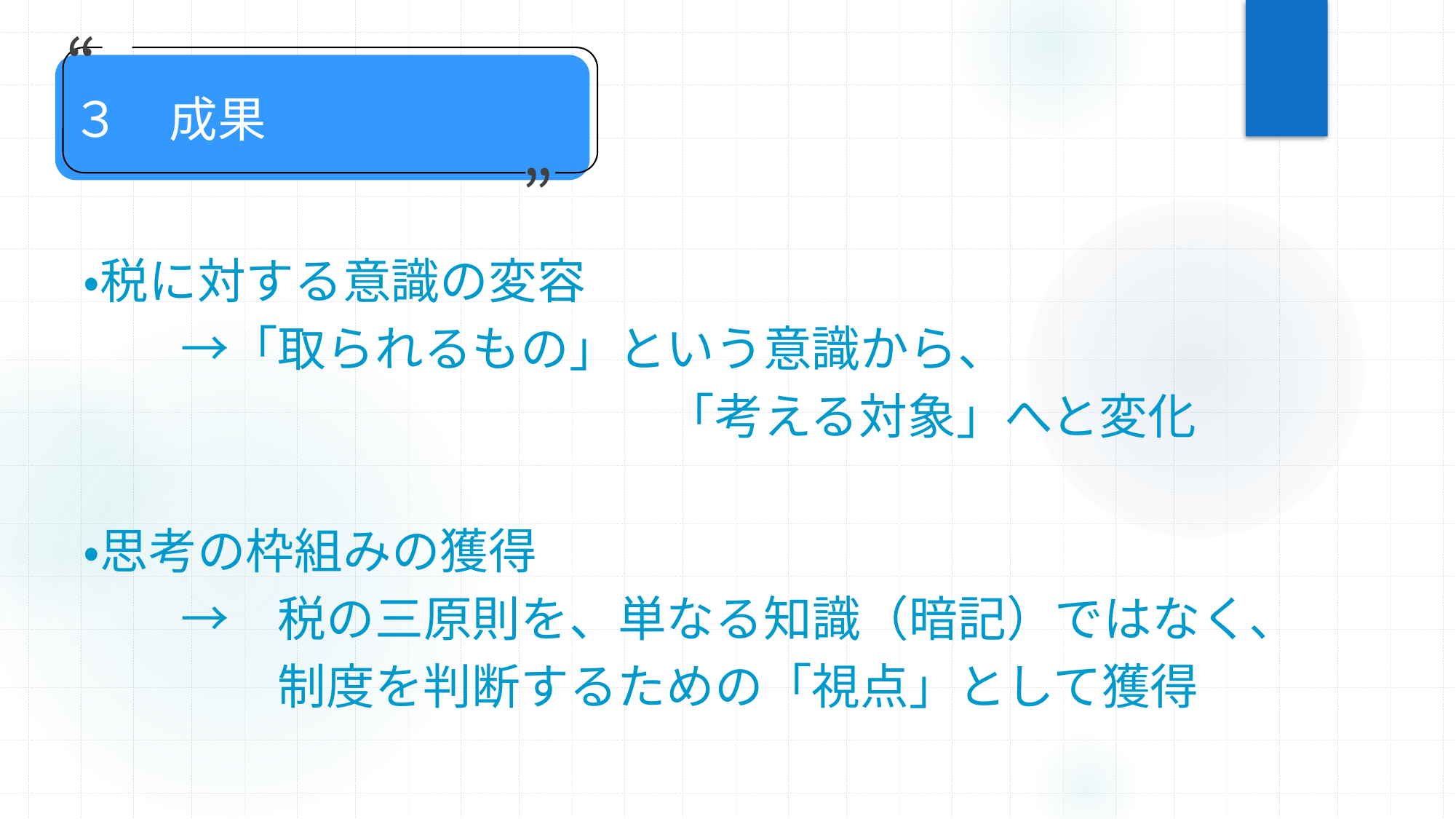

“

３　成果

”
・税に対する意識の変容
　　→「取られるもの」という意識から、
　　　　　　　　　　　　「考える対象」へと変化

・思考の枠組みの獲得
　　→　税の三原則を、単なる知識（暗記）ではなく、
　　　　制度を判断するための「視点」として獲得